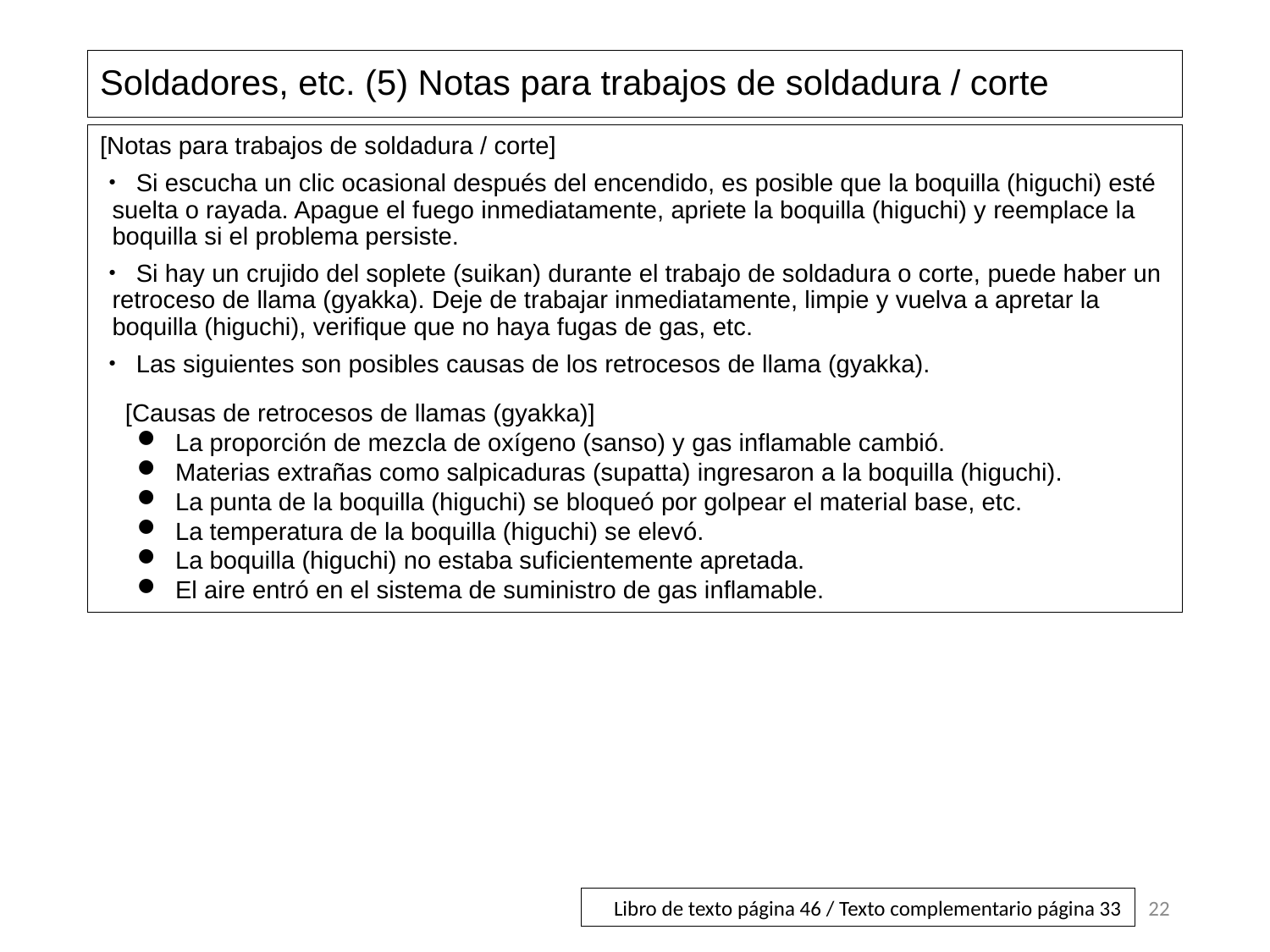

# Soldadores, etc. (5) Notas para trabajos de soldadura / corte
[Notas para trabajos de soldadura / corte]
・ Si escucha un clic ocasional después del encendido, es posible que la boquilla (higuchi) esté suelta o rayada. Apague el fuego inmediatamente, apriete la boquilla (higuchi) y reemplace la boquilla si el problema persiste.
・ Si hay un crujido del soplete (suikan) durante el trabajo de soldadura o corte, puede haber un retroceso de llama (gyakka). Deje de trabajar inmediatamente, limpie y vuelva a apretar la boquilla (higuchi), verifique que no haya fugas de gas, etc.
・ Las siguientes son posibles causas de los retrocesos de llama (gyakka).

[Causas de retrocesos de llamas (gyakka)]
La proporción de mezcla de oxígeno (sanso) y gas inflamable cambió.
Materias extrañas como salpicaduras (supatta) ingresaron a la boquilla (higuchi).
La punta de la boquilla (higuchi) se bloqueó por golpear el material base, etc.
La temperatura de la boquilla (higuchi) se elevó.
La boquilla (higuchi) no estaba suficientemente apretada.
El aire entró en el sistema de suministro de gas inflamable.
22
Libro de texto página 46 / Texto complementario página 33